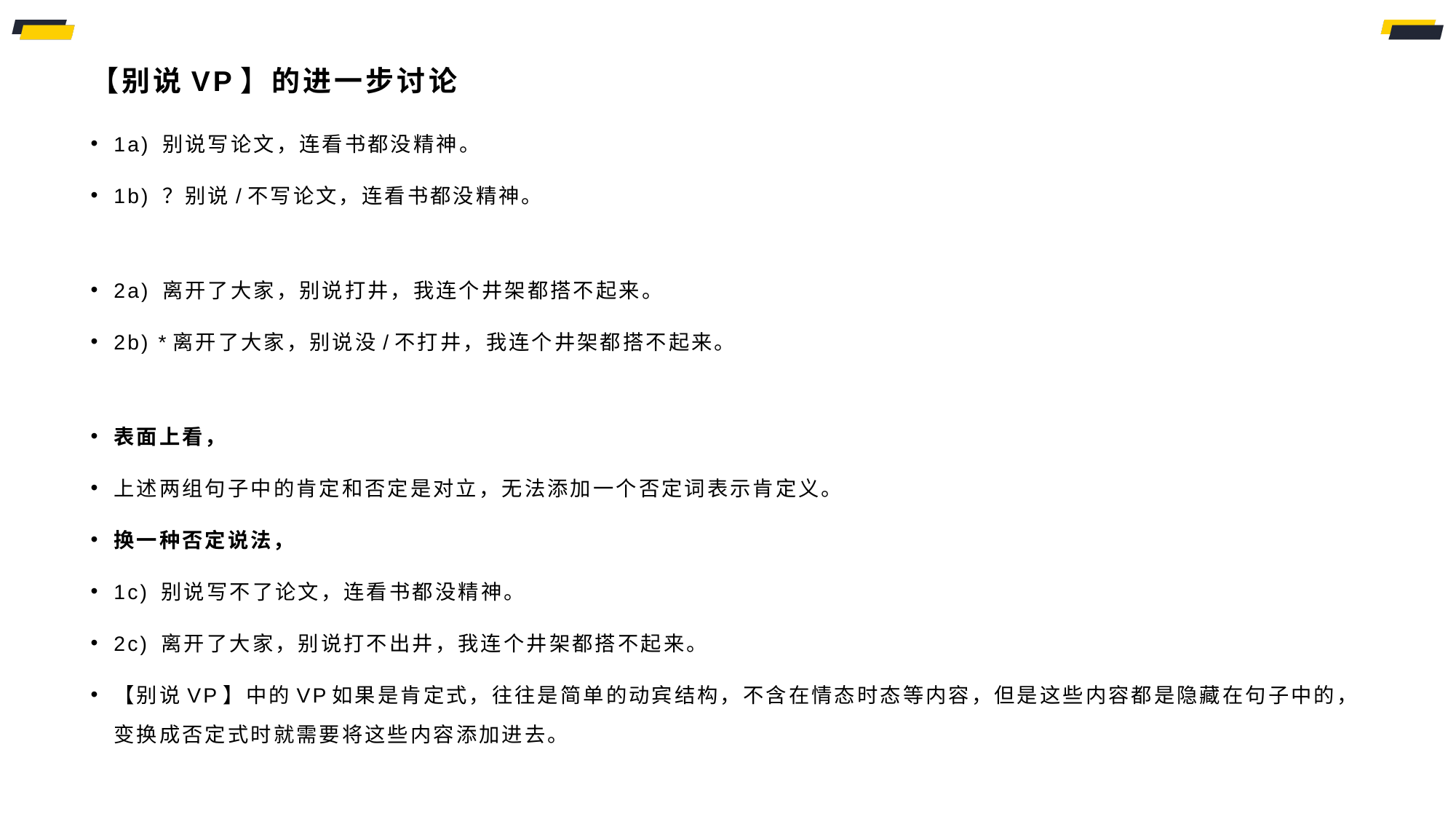

# 【别说VP】的进一步讨论
1a) 别说写论文，连看书都没精神。
1b) ？别说/不写论文，连看书都没精神。

2a) 离开了大家，别说打井，我连个井架都搭不起来。
2b) *离开了大家，别说没/不打井，我连个井架都搭不起来。

表面上看，
上述两组句子中的肯定和否定是对立，无法添加一个否定词表示肯定义。
换一种否定说法，
1c) 别说写不了论文，连看书都没精神。
2c) 离开了大家，别说打不出井，我连个井架都搭不起来。
【别说VP】中的VP如果是肯定式，往往是简单的动宾结构，不含在情态时态等内容，但是这些内容都是隐藏在句子中的，变换成否定式时就需要将这些内容添加进去。